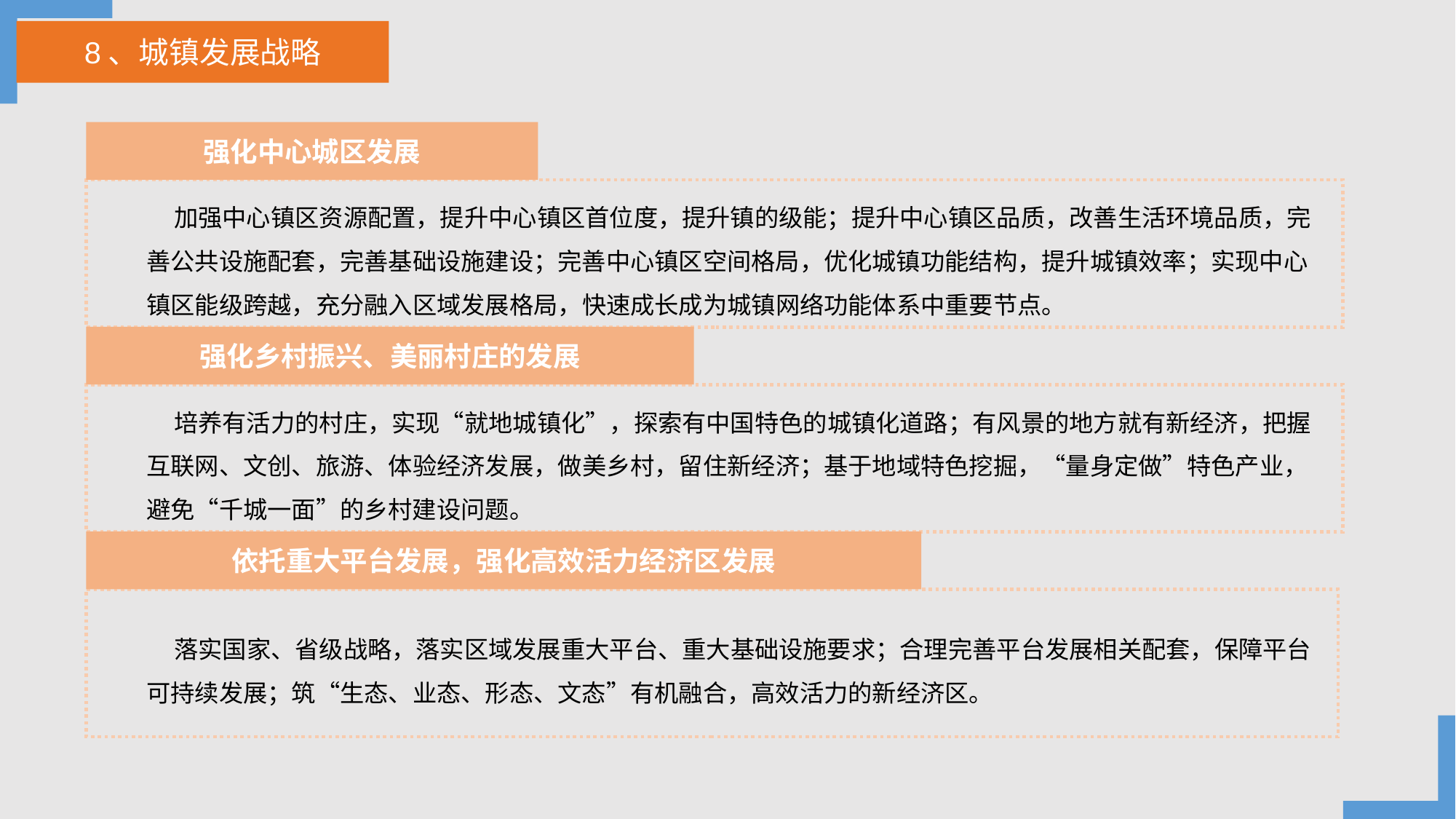

8、城镇发展战略
强化中心城区发展
    加强中心镇区资源配置，提升中心镇区首位度，提升镇的级能；提升中心镇区品质，改善生活环境品质，完善公共设施配套，完善基础设施建设；完善中心镇区空间格局，优化城镇功能结构，提升城镇效率；实现中心镇区能级跨越，充分融入区域发展格局，快速成长成为城镇网络功能体系中重要节点。
强化乡村振兴、美丽村庄的发展
    培养有活力的村庄，实现“就地城镇化”，探索有中国特色的城镇化道路；有风景的地方就有新经济，把握互联网、文创、旅游、体验经济发展，做美乡村，留住新经济；基于地域特色挖掘，“量身定做”特色产业，避免“千城一面”的乡村建设问题。
依托重大平台发展，强化高效活力经济区发展
    落实国家、省级战略，落实区域发展重大平台、重大基础设施要求；合理完善平台发展相关配套，保障平台可持续发展；筑“生态、业态、形态、文态”有机融合，高效活力的新经济区。